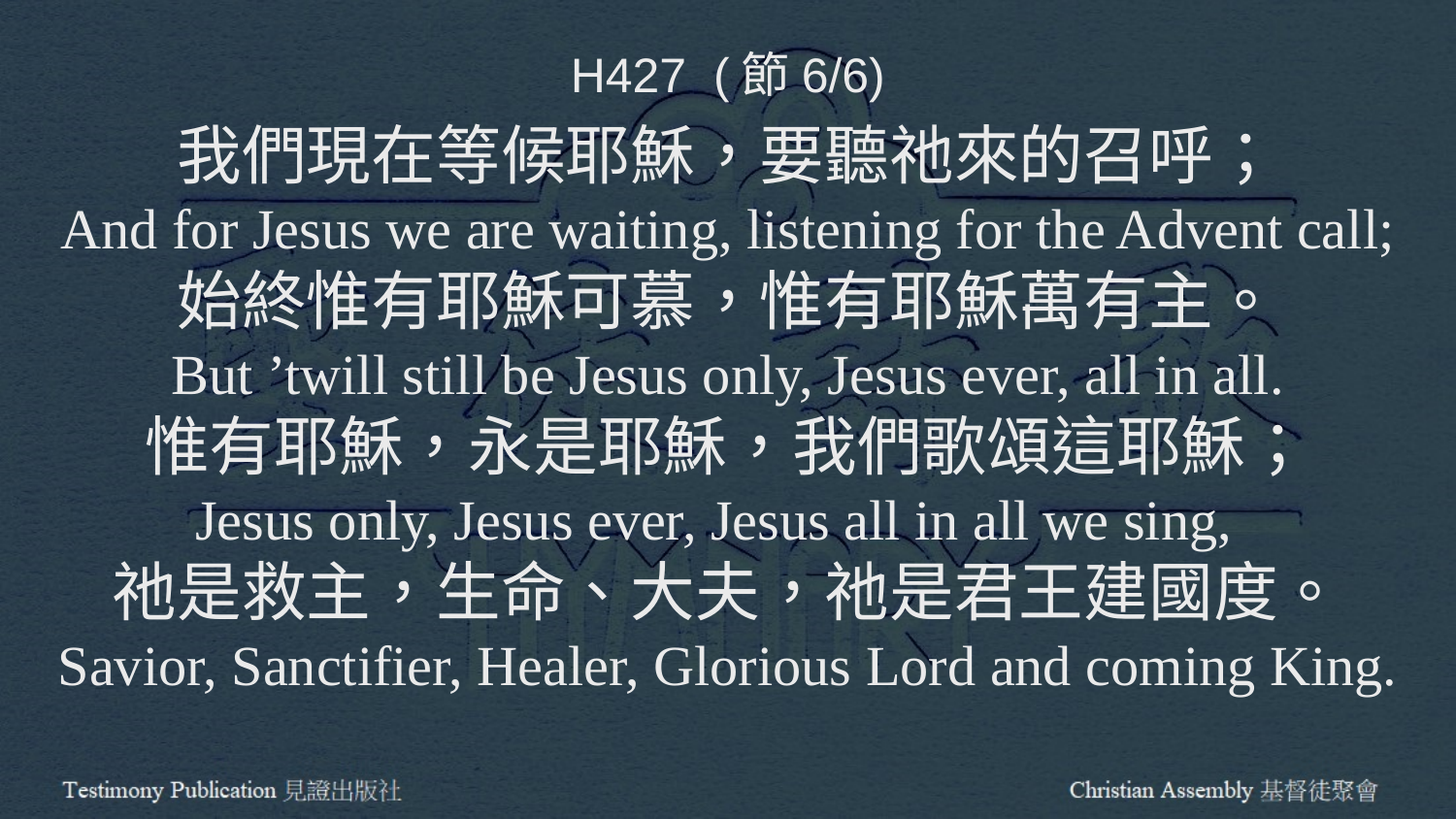

H427  (節6/6)
我們現在等候耶穌，要聽祂來的召呼；
And for Jesus we are waiting, listening for the Advent call;
始終惟有耶穌可慕，惟有耶穌萬有主。
But ’twill still be Jesus only, Jesus ever, all in all.
惟有耶穌，永是耶穌，我們歌頌這耶穌；
Jesus only, Jesus ever, Jesus all in all we sing,
祂是救主，生命、大夫，祂是君王建國度。
Savior, Sanctifier, Healer, Glorious Lord and coming King.